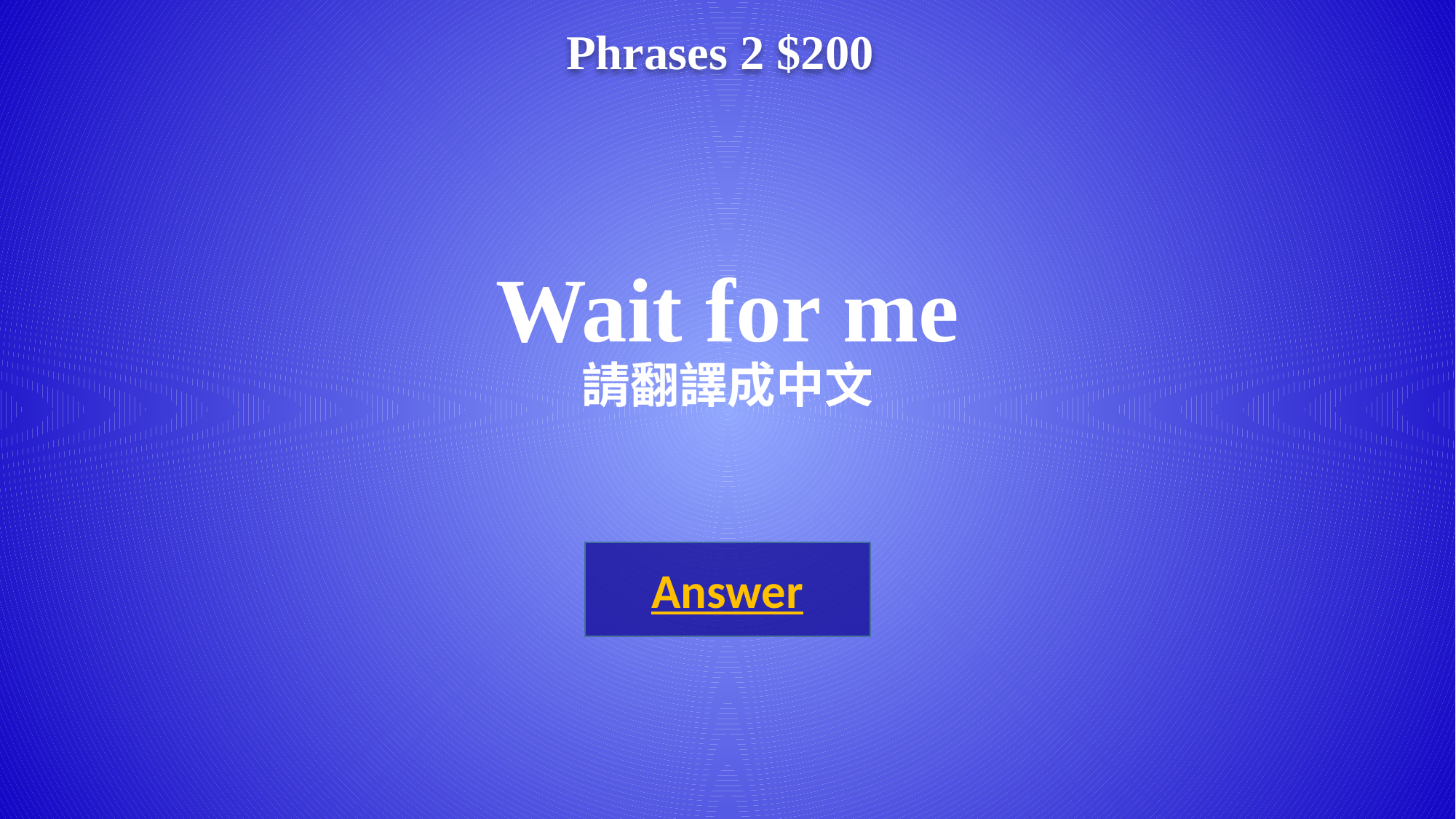

Phrases 2 $200
# Wait for me 請翻譯成中文